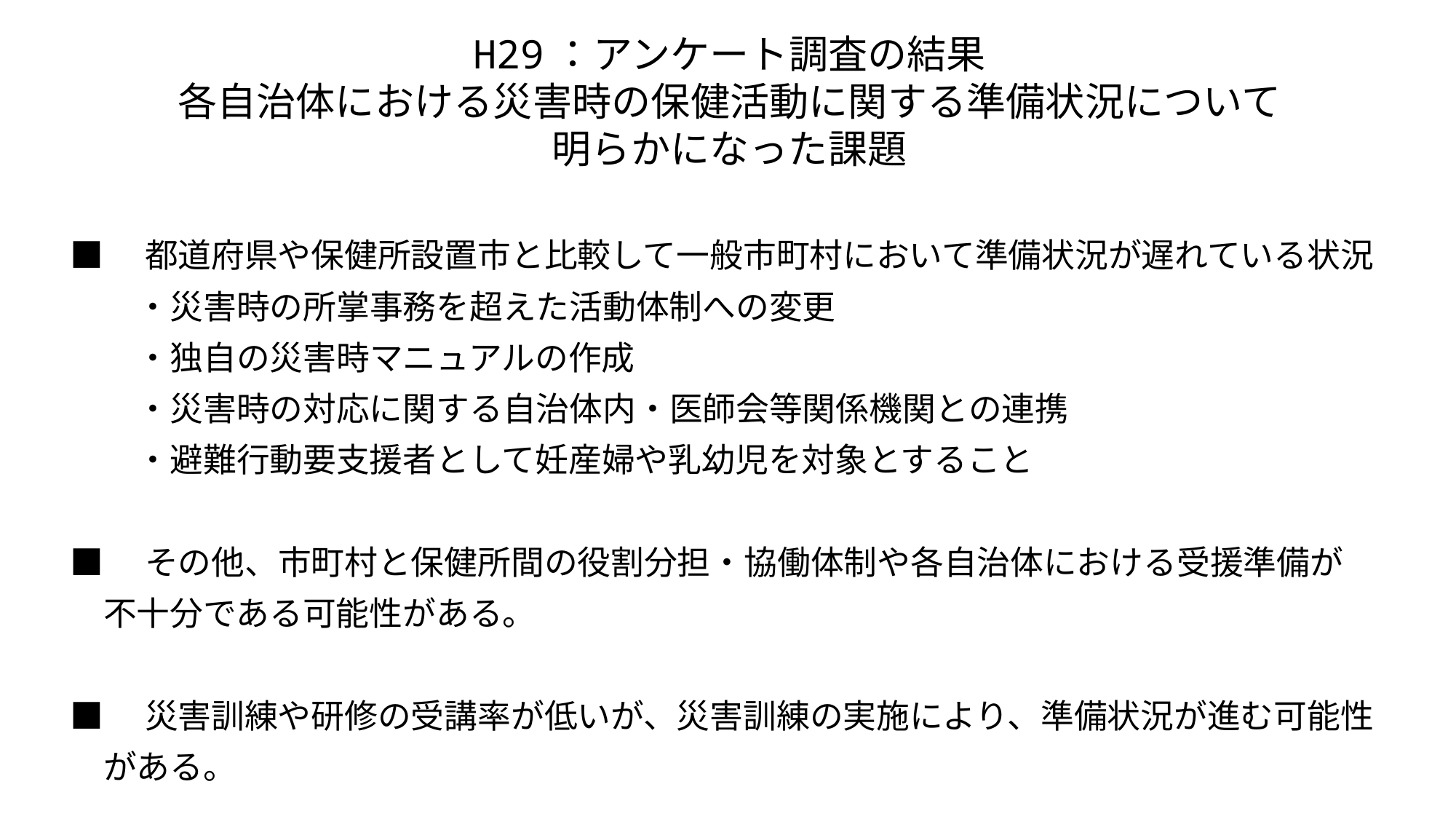

H29：アンケート調査の結果
各自治体における災害時の保健活動に関する準備状況について
明らかになった課題
■　都道府県や保健所設置市と比較して一般市町村において準備状況が遅れている状況
　　・災害時の所掌事務を超えた活動体制への変更
　　・独自の災害時マニュアルの作成
　　・災害時の対応に関する自治体内・医師会等関係機関との連携
　　・避難行動要支援者として妊産婦や乳幼児を対象とすること

■　その他、市町村と保健所間の役割分担・協働体制や各自治体における受援準備が
　不十分である可能性がある。

■　災害訓練や研修の受講率が低いが、災害訓練の実施により、準備状況が進む可能性
　がある。